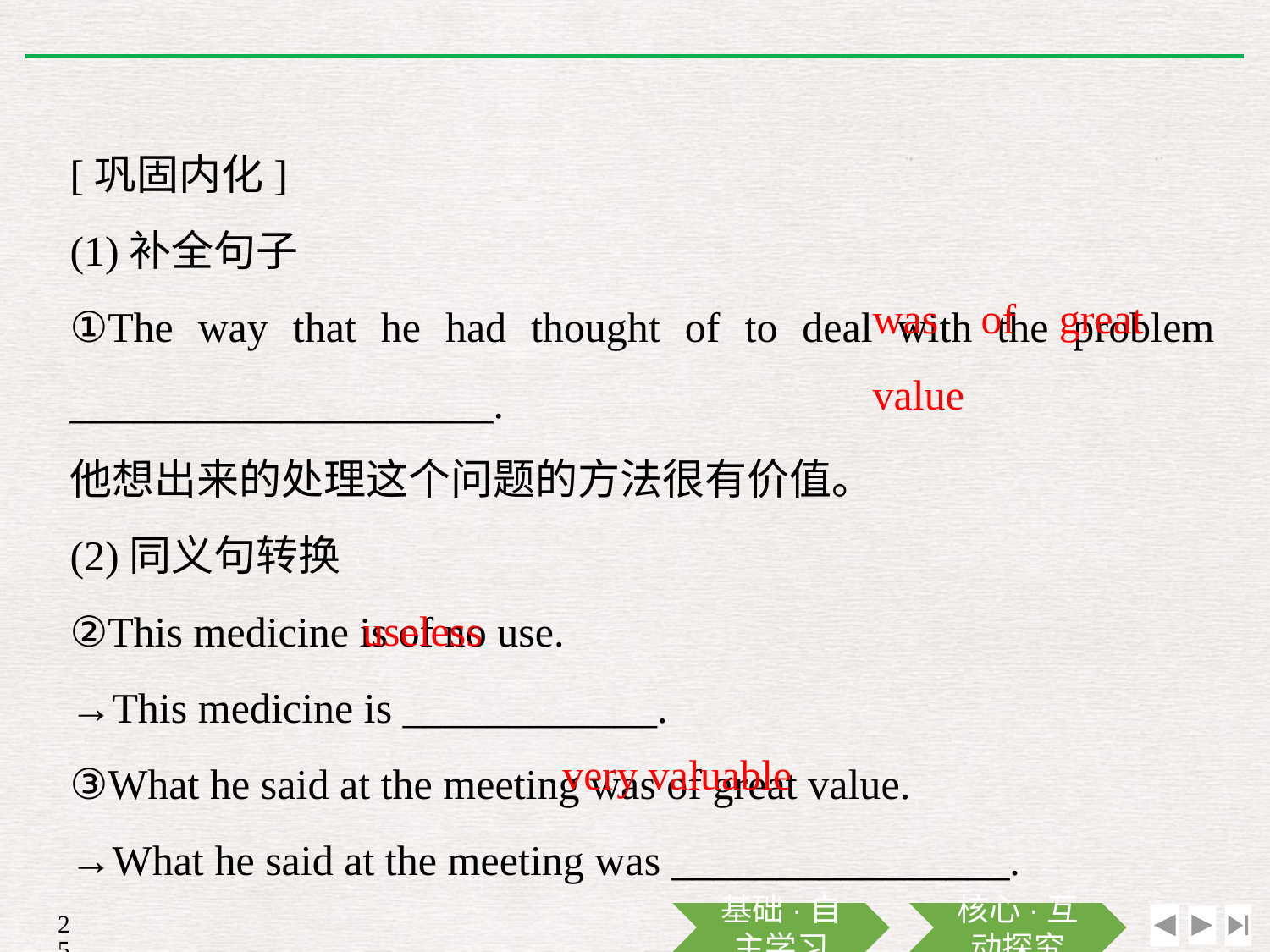

[巩固内化]
(1)补全句子
①The way that he had thought of to deal with the problem ____________________.
他想出来的处理这个问题的方法很有价值。
(2)同义句转换
②This medicine is of no use.
→This medicine is ____________.
③What he said at the meeting was of great value.
→What he said at the meeting was ________________.
was of great value
useless
very valuable